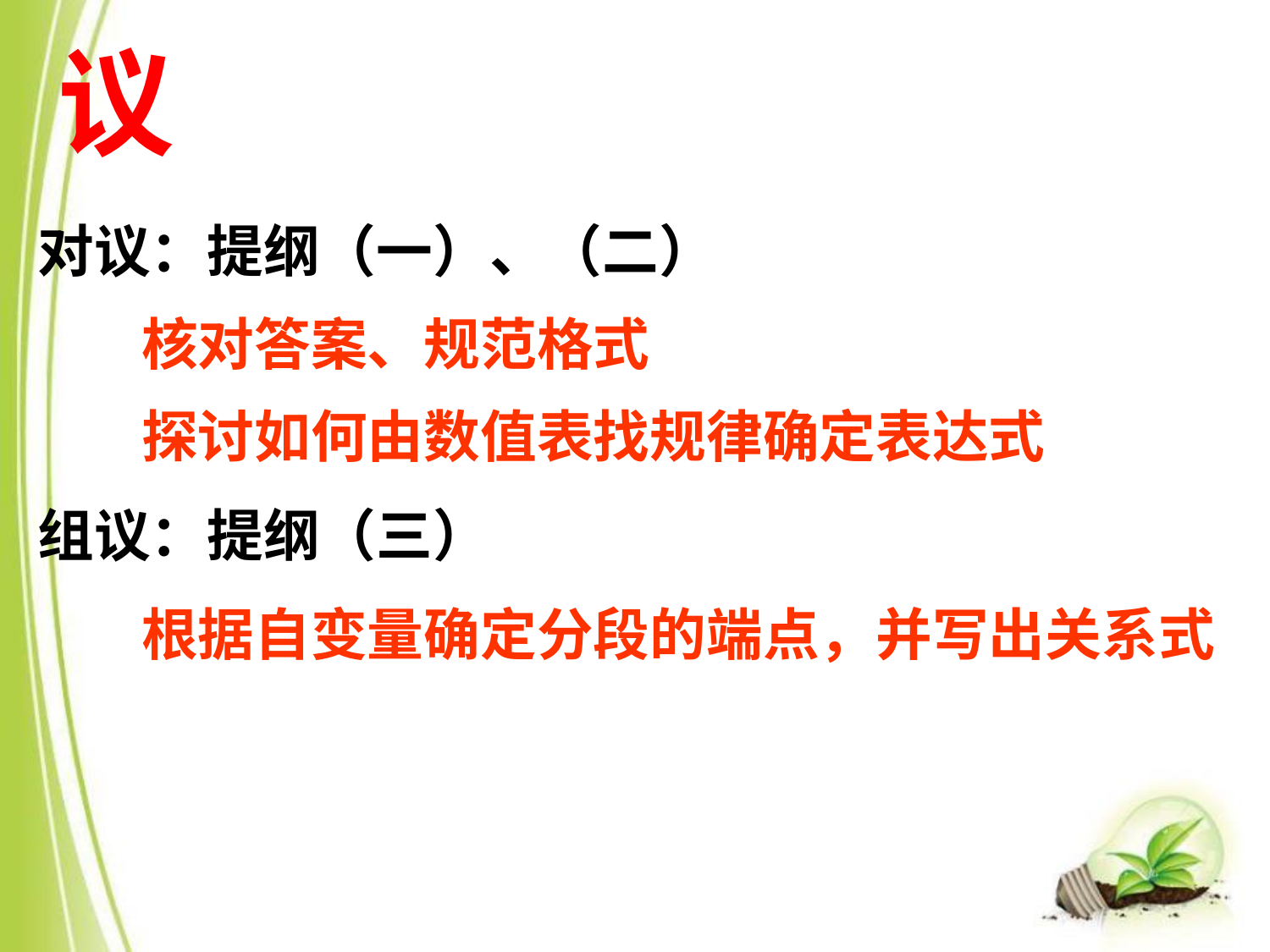

议
对议：提纲（一）、（二）
       核对答案、规范格式
       探讨如何由数值表找规律确定表达式
组议：提纲（三）
       根据自变量确定分段的端点，并写出关系式